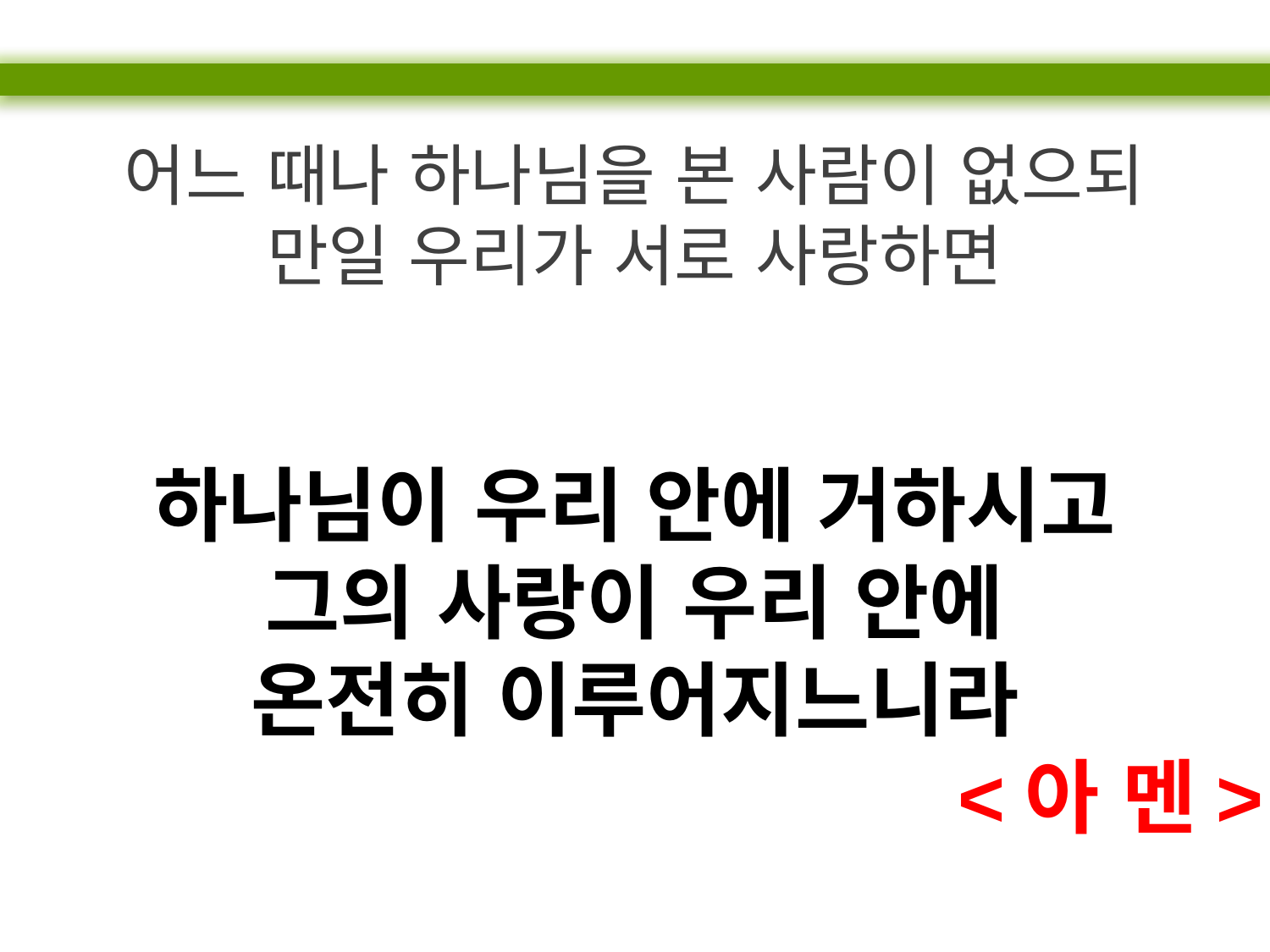

어느 때나 하나님을 본 사람이 없으되
만일 우리가 서로 사랑하면
하나님이 우리 안에 거하시고
그의 사랑이 우리 안에
온전히 이루어지느니라
<아 멘>